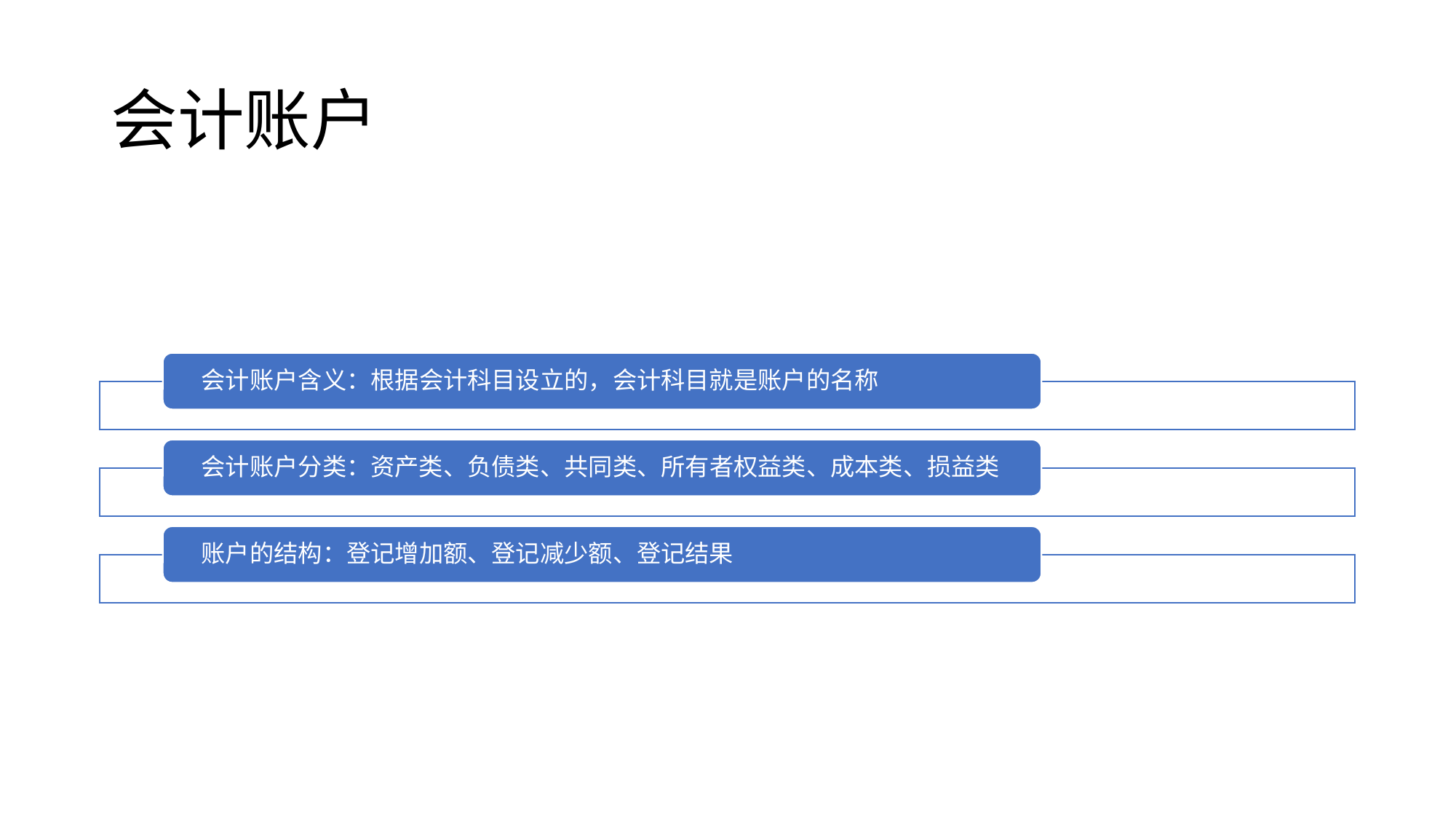

# 会计账户
会计账户含义：根据会计科目设立的，会计科目就是账户的名称
会计账户分类：资产类、负债类、共同类、所有者权益类、成本类、损益类
账户的结构：登记增加额、登记减少额、登记结果